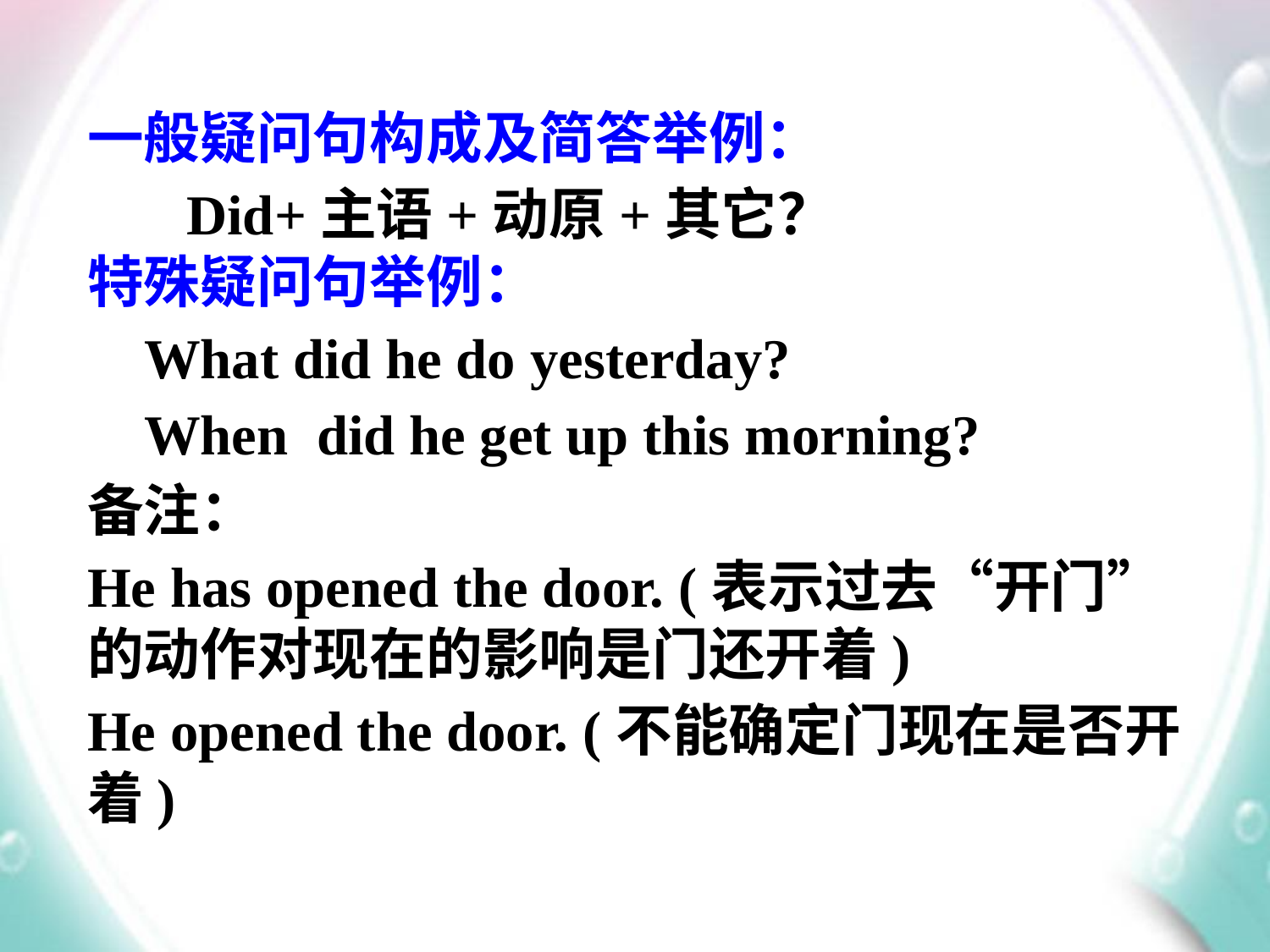

一般疑问句构成及简答举例：
       Did+主语+动原+其它？
特殊疑问句举例：
    What did he do yesterday?
    When  did he get up this morning?
备注：
He has opened the door. (表示过去“开门”的动作对现在的影响是门还开着)
He opened the door. (不能确定门现在是否开着)